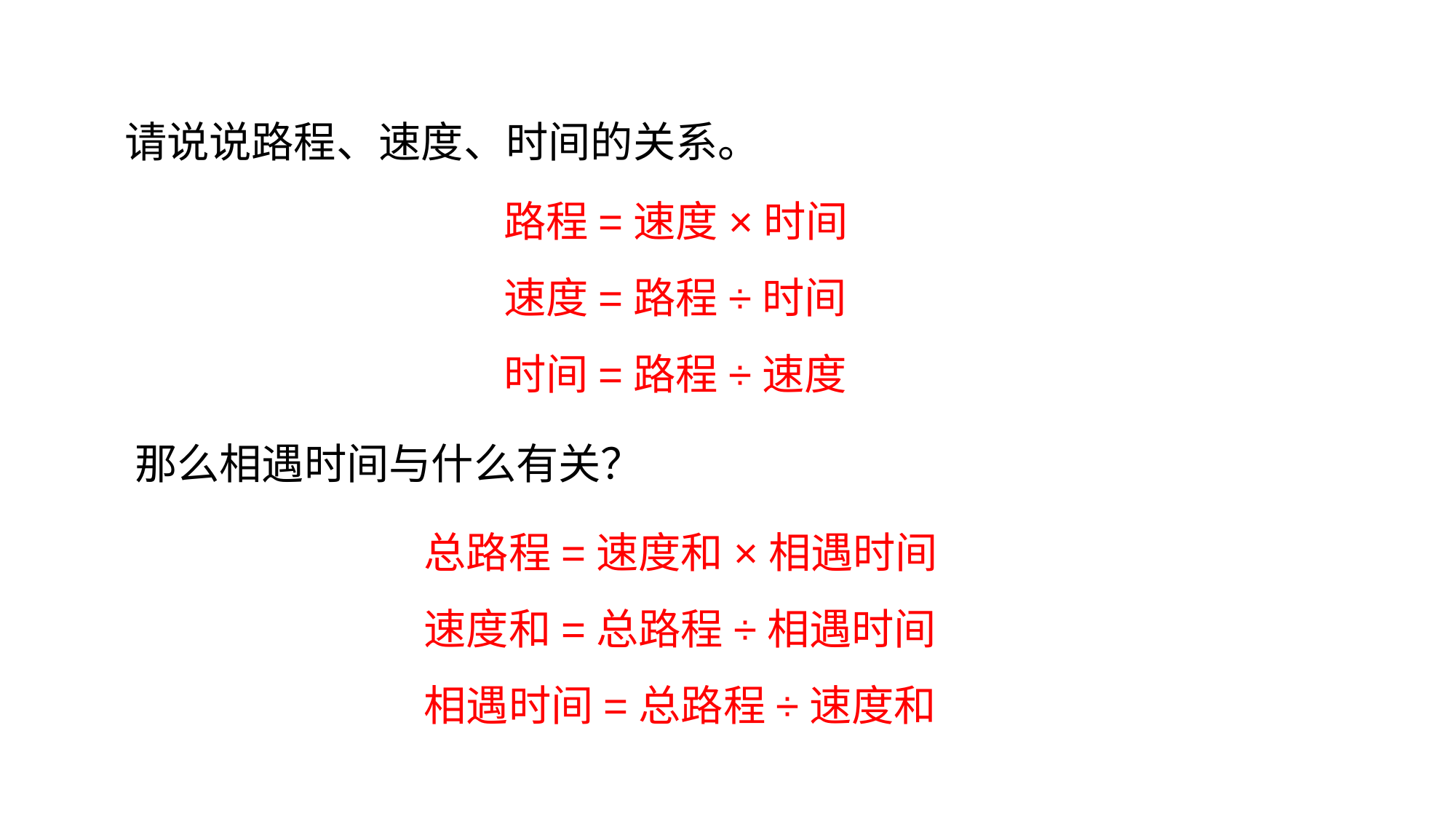

请说说路程、速度、时间的关系。
路程=速度×时间
速度=路程÷时间
时间=路程÷速度
那么相遇时间与什么有关？
总路程=速度和×相遇时间
速度和=总路程÷相遇时间
相遇时间=总路程÷速度和